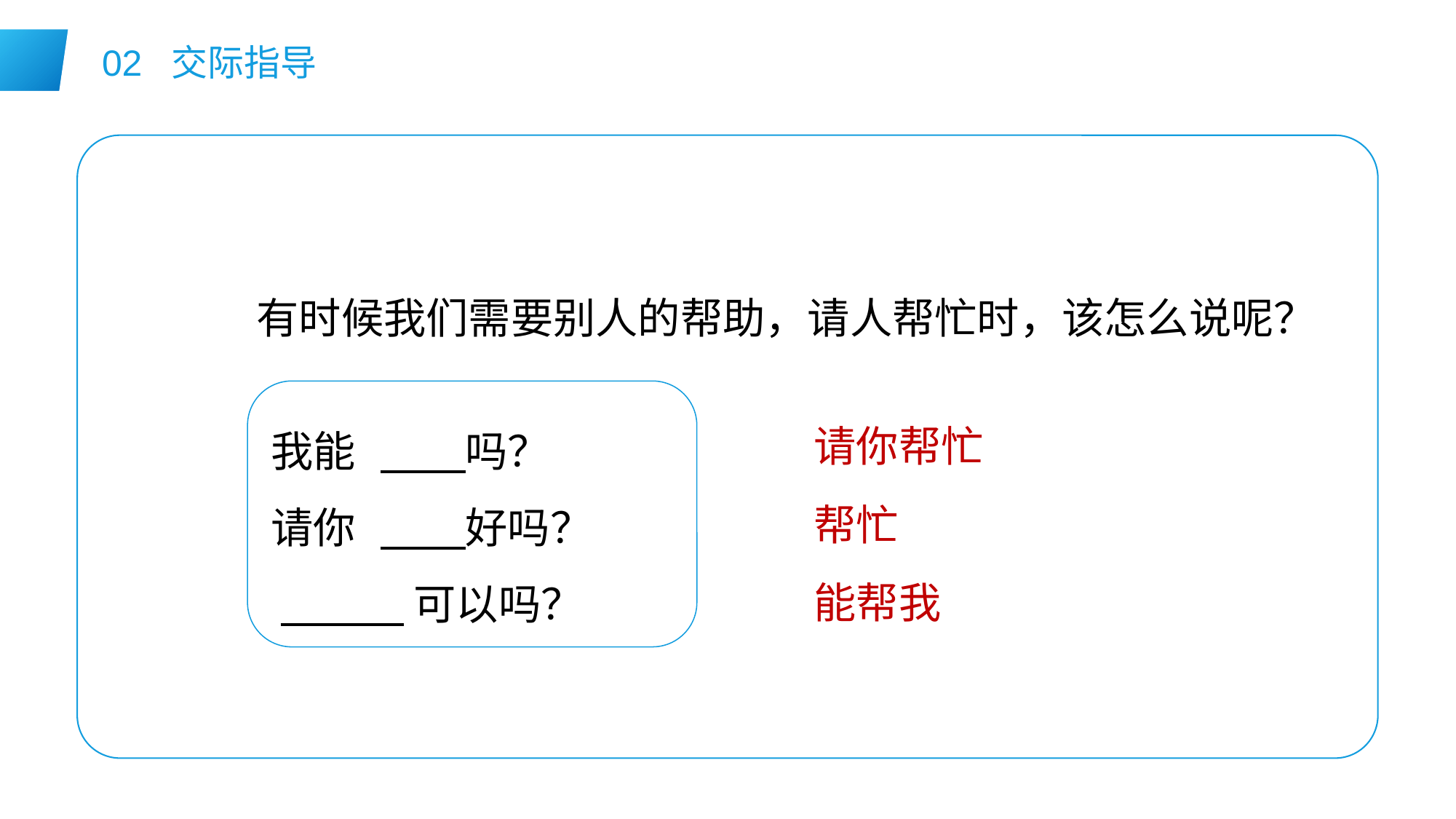

02  交际指导

   有时候我们需要别人的帮助，请人帮忙时，该怎么说呢？
我能	         吗？
请你	         好吗？
              可以吗？
请你帮忙
帮忙
能帮我